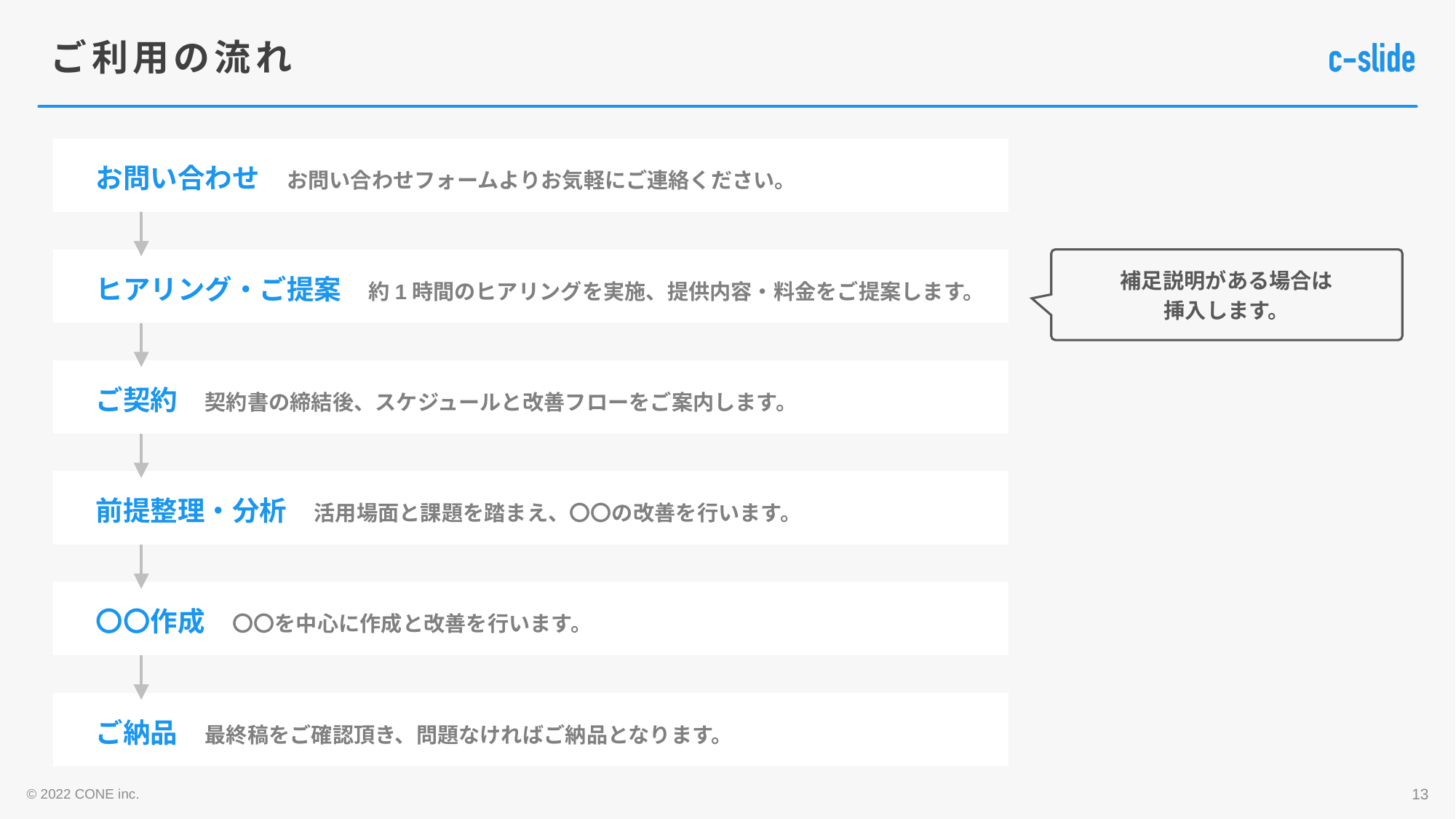

# ご利用の流れ

お問い合わせ　お問い合わせフォームよりお気軽にご連絡ください。
ヒアリング・ご提案　約1時間のヒアリングを実施、提供内容・料金をご提案します。
補足説明がある場合は
挿入します。
ご契約　契約書の締結後、スケジュールと改善フローをご案内します。
前提整理・分析　活用場面と課題を踏まえ、〇〇の改善を行います。
〇〇作成　〇〇を中心に作成と改善を行います。
ご納品　最終稿をご確認頂き、問題なければご納品となります。
13
© 2022 CONE inc.